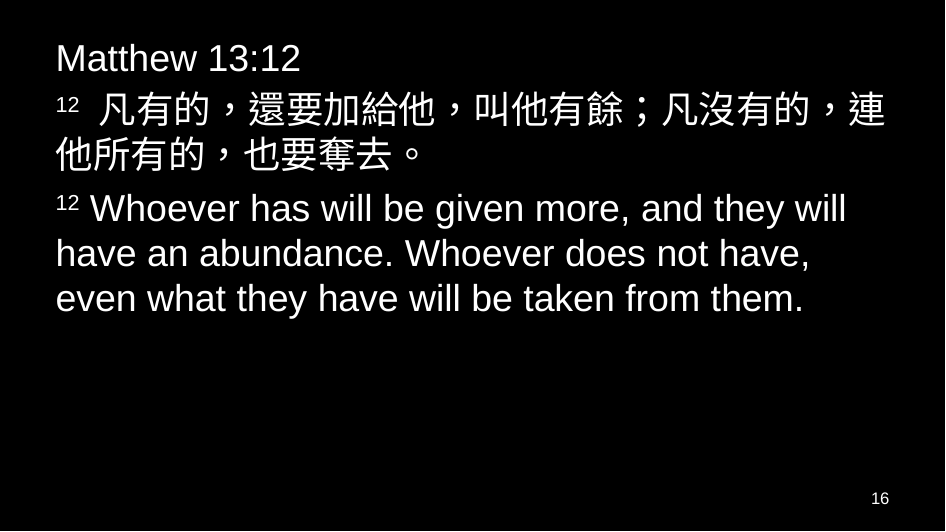

Matthew 13:12
12 凡有的，還要加給他，叫他有餘；凡沒有的，連他所有的，也要奪去。
12 Whoever has will be given more, and they will have an abundance. Whoever does not have, even what they have will be taken from them.
16